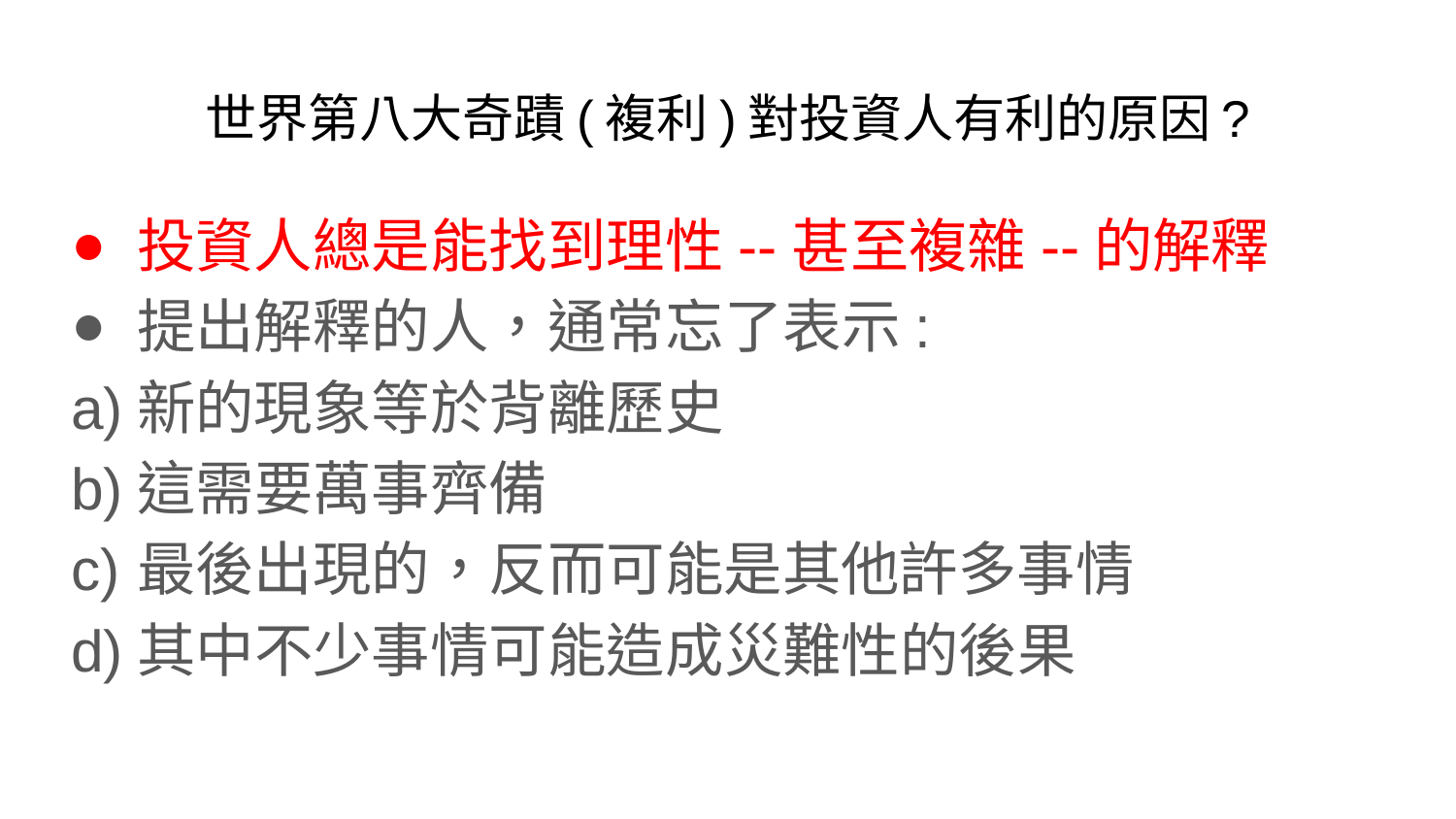

# 世界第八大奇蹟(複利)對投資人有利的原因?
投資人總是能找到理性--甚至複雜--的解釋
提出解釋的人，通常忘了表示:
新的現象等於背離歷史
這需要萬事齊備
最後出現的，反而可能是其他許多事情
其中不少事情可能造成災難性的後果